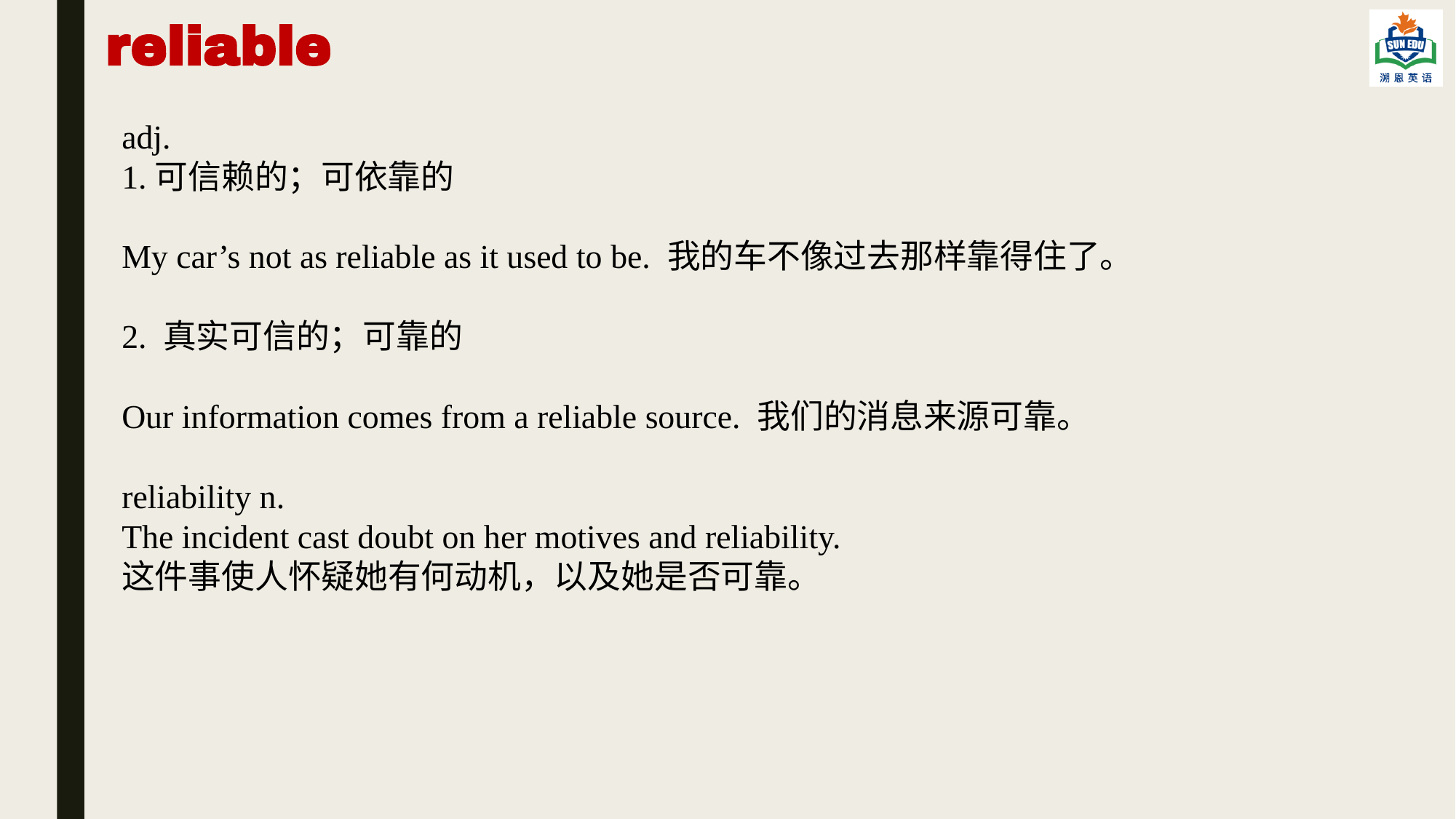

reliable
adj.
1.可信赖的；可依靠的

My car’s not as reliable as it used to be. 我的车不像过去那样靠得住了。

2. 真实可信的；可靠的

Our information comes from a reliable source. 我们的消息来源可靠。

reliability n.
The incident cast doubt on her motives and reliability.
这件事使人怀疑她有何动机，以及她是否可靠。